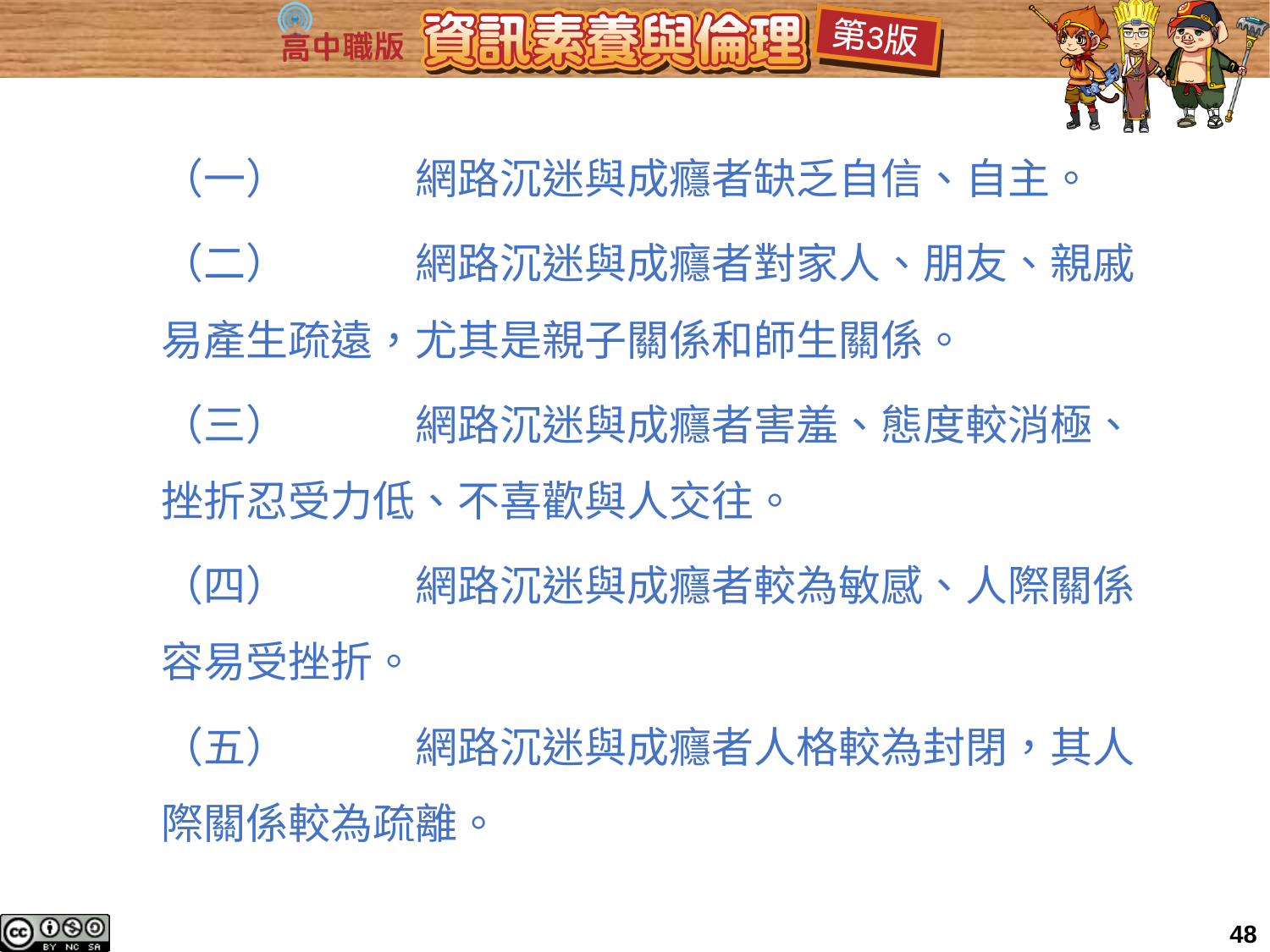

（一）	網路沉迷與成癮者缺乏自信、自主。
（二）	網路沉迷與成癮者對家人、朋友、親戚易產生疏遠，尤其是親子關係和師生關係。
（三）	網路沉迷與成癮者害羞、態度較消極、挫折忍受力低、不喜歡與人交往。
（四）	網路沉迷與成癮者較為敏感、人際關係容易受挫折。
（五）	網路沉迷與成癮者人格較為封閉，其人際關係較為疏離。
48